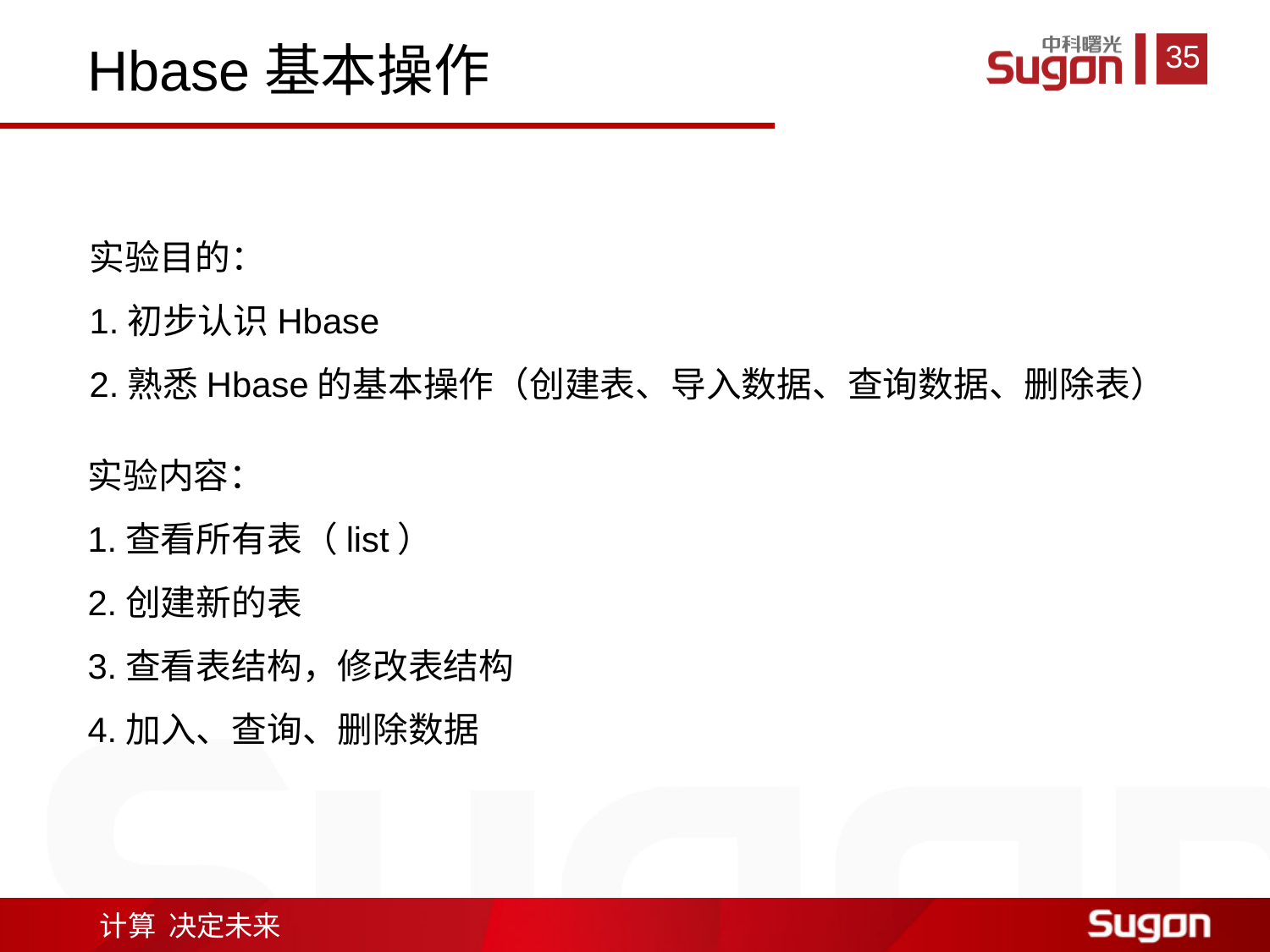

Hbase基本操作
实验目的：
1.初步认识Hbase
2.熟悉Hbase的基本操作（创建表、导入数据、查询数据、删除表）

实验内容：
1.查看所有表（list）
2.创建新的表
3.查看表结构，修改表结构
4.加入、查询、删除数据